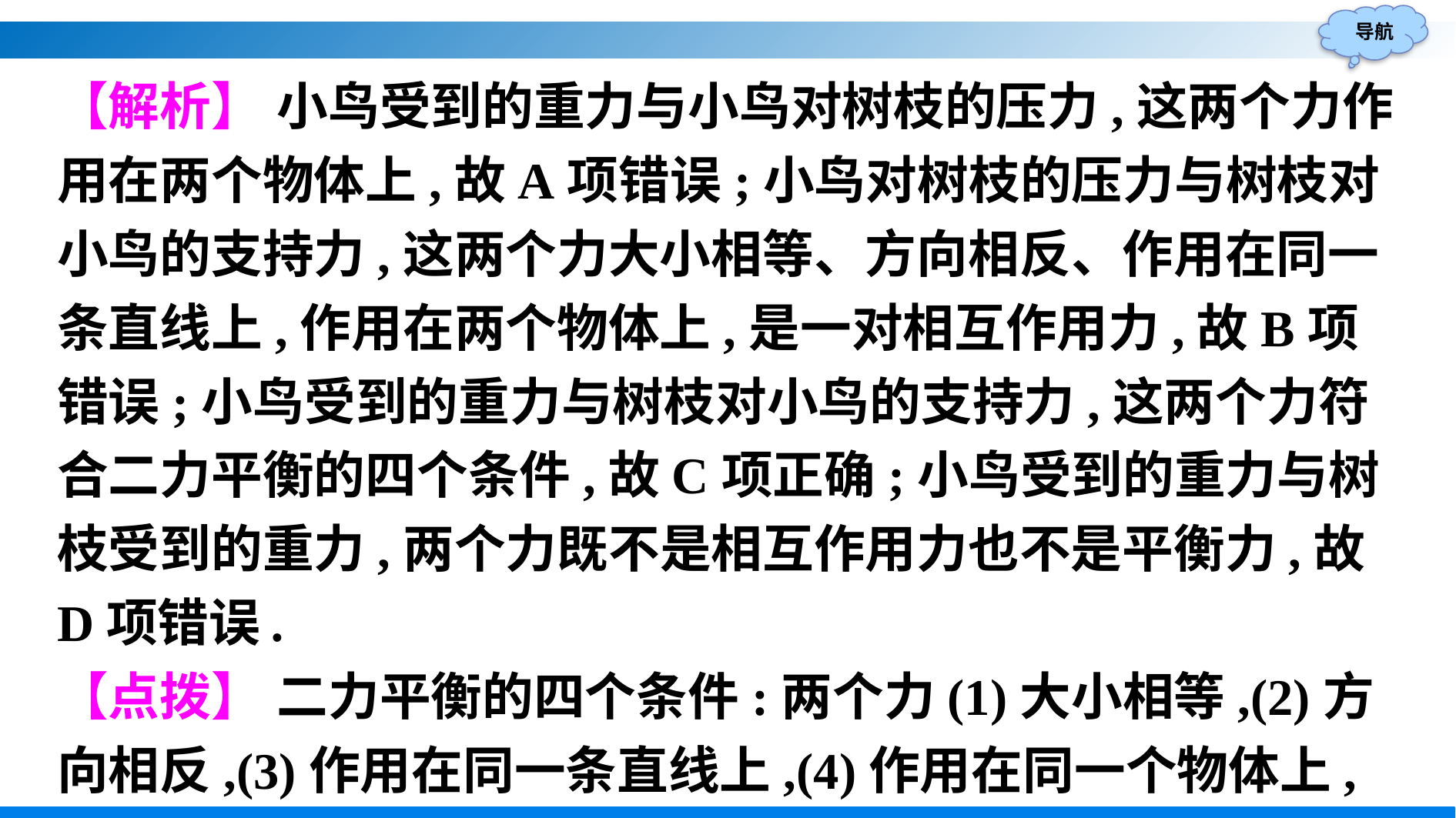

【解析】 小鸟受到的重力与小鸟对树枝的压力,这两个力作用在两个物体上,故A项错误;小鸟对树枝的压力与树枝对小鸟的支持力,这两个力大小相等、方向相反、作用在同一条直线上,作用在两个物体上,是一对相互作用力,故B项错误;小鸟受到的重力与树枝对小鸟的支持力,这两个力符合二力平衡的四个条件,故C项正确;小鸟受到的重力与树枝受到的重力,两个力既不是相互作用力也不是平衡力,故D项错误.
【点拨】 二力平衡的四个条件:两个力(1)大小相等,(2)方向相反,(3)作用在同一条直线上,(4)作用在同一个物体上,即受力物体相同.四个条件缺一不可.